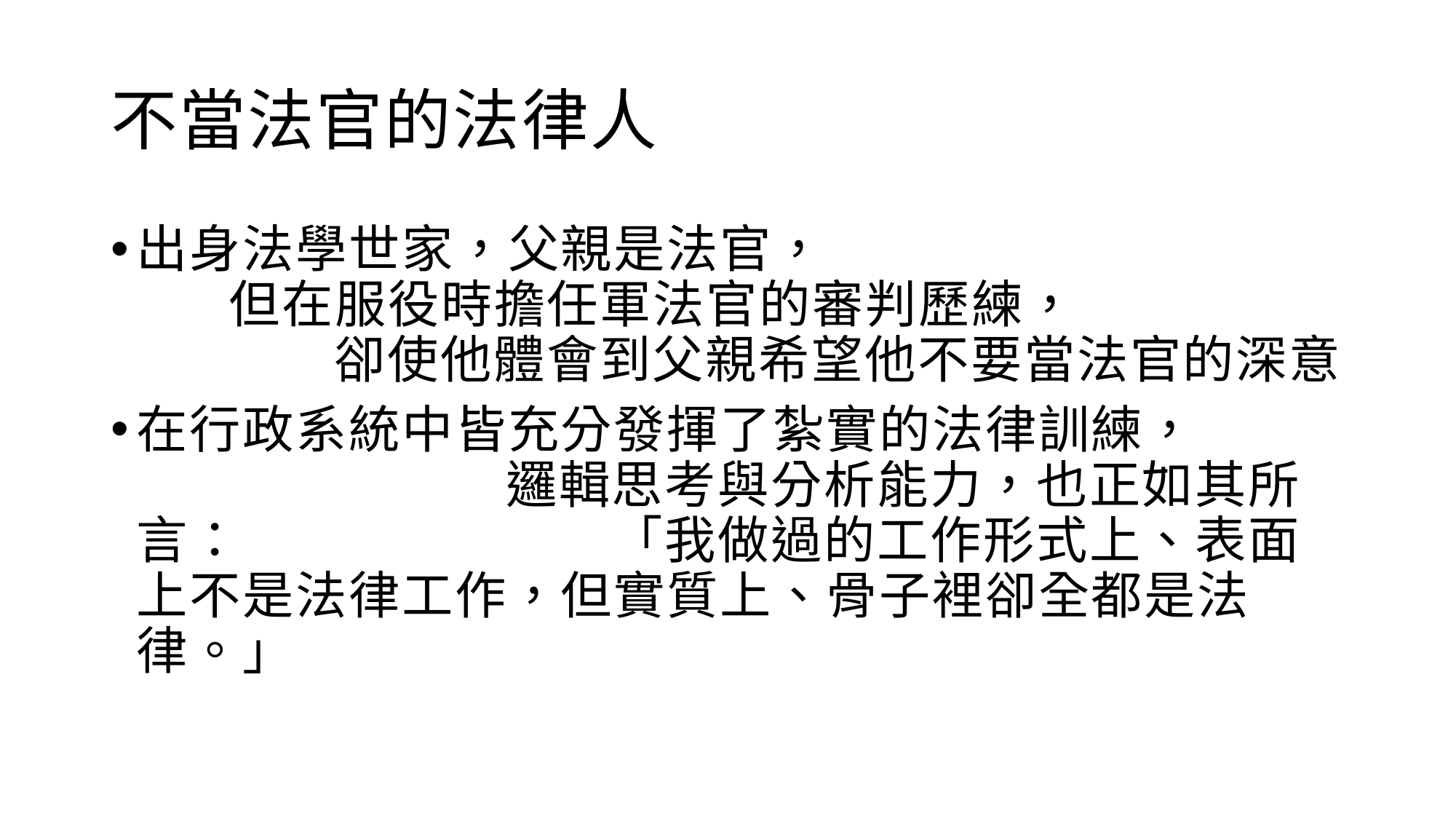

# 不當法官的法律人
出身法學世家，父親是法官，                                               但在服役時擔任軍法官的審判歷練，                                   卻使他體會到父親希望他不要當法官的深意
在行政系統中皆充分發揮了紮實的法律訓練，                                       邏輯思考與分析能力，也正如其所言：                            「我做過的工作形式上、表面上不是法律工作，但實質上、骨子裡卻全都是法律。」